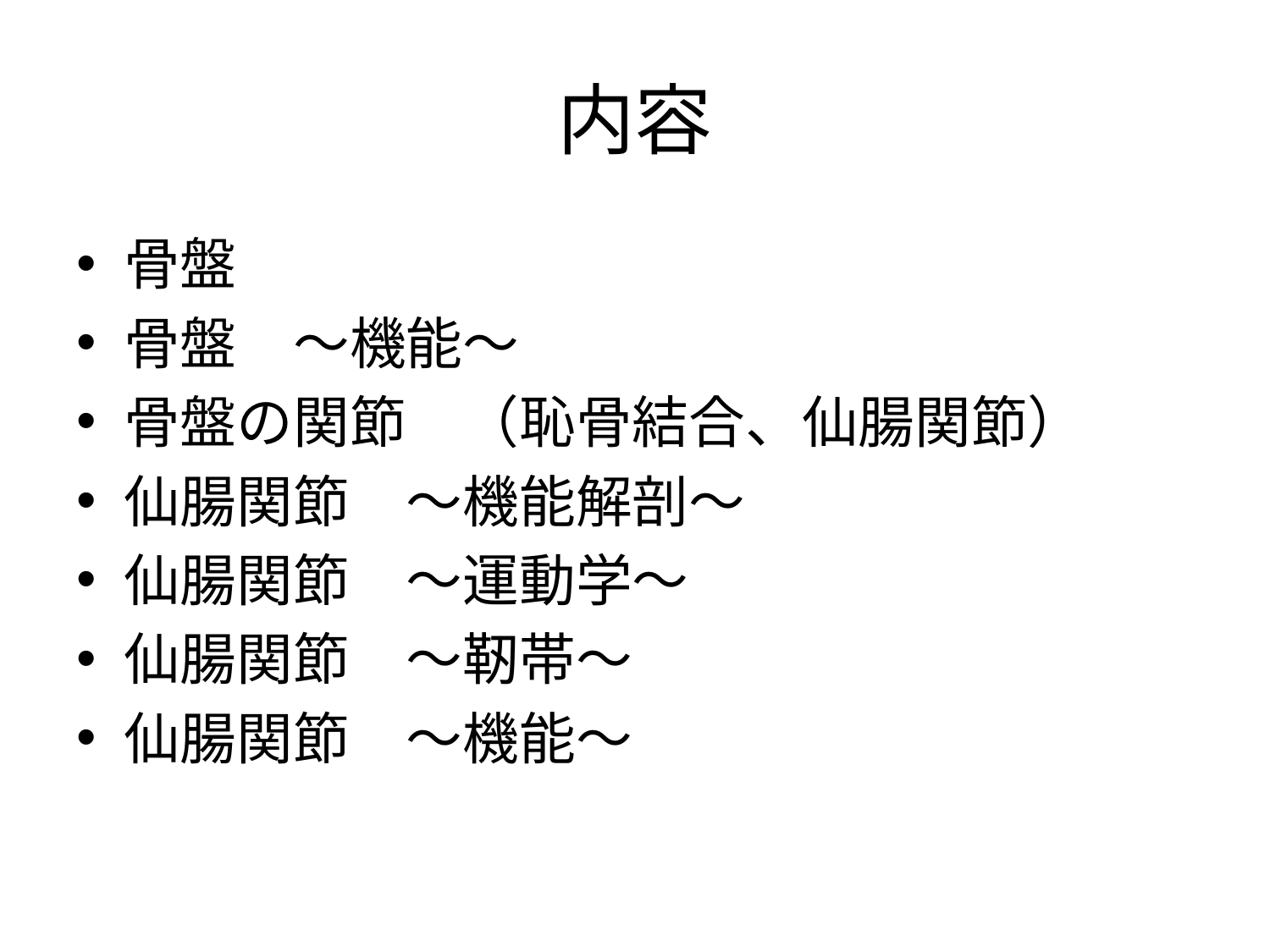

# 内容
骨盤
骨盤　～機能～
骨盤の関節　（恥骨結合、仙腸関節）
仙腸関節　～機能解剖～
仙腸関節　～運動学～
仙腸関節　～靭帯～
仙腸関節　～機能～